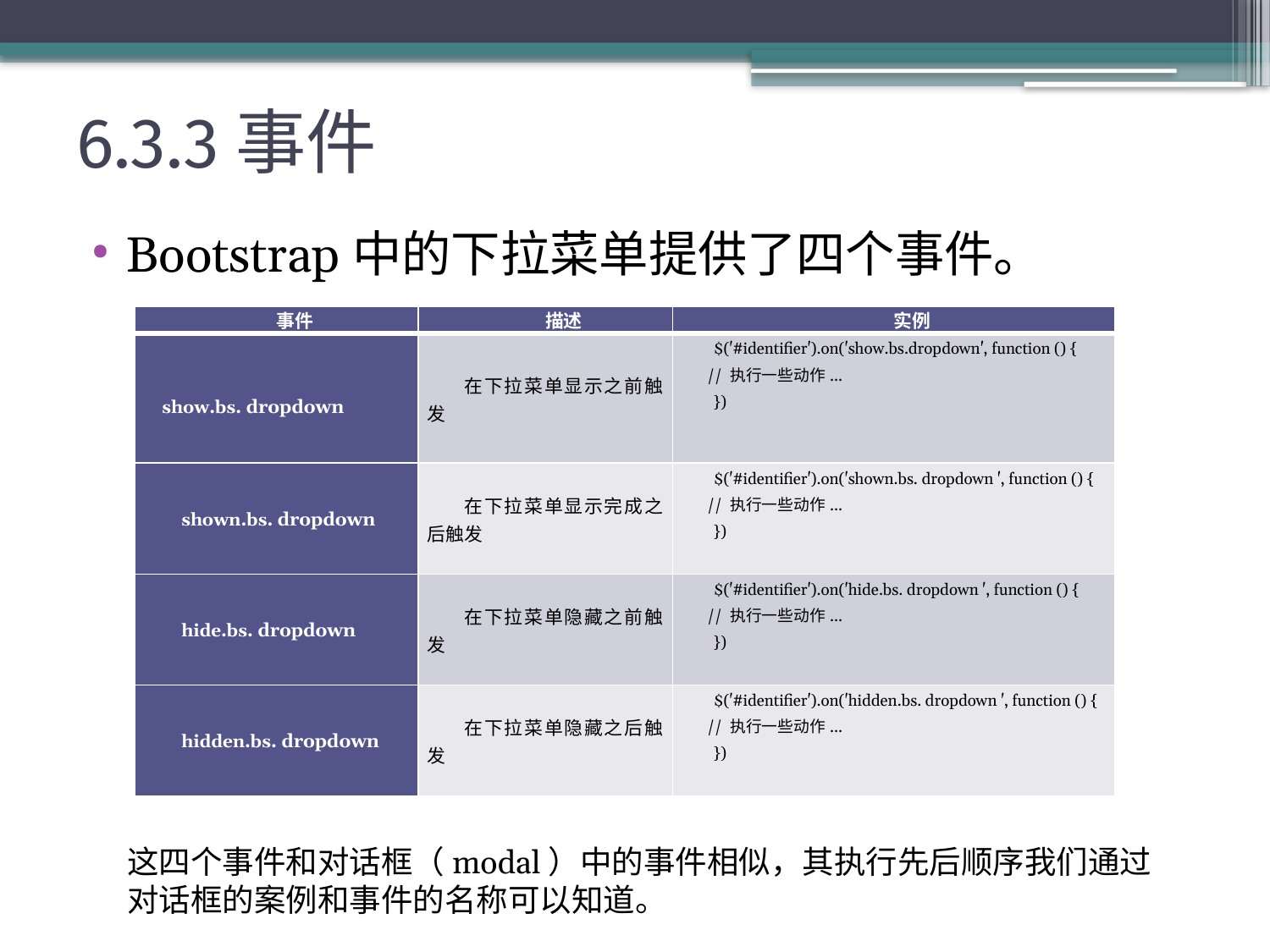

# 6.3.3事件
Bootstrap中的下拉菜单提供了四个事件。
| 事件 | 描述 | 实例 |
| --- | --- | --- |
| show.bs. dropdown | 在下拉菜单显示之前触发 | $('#identifier').on('show.bs.dropdown', function () { // 执行一些动作... }) |
| shown.bs. dropdown | 在下拉菜单显示完成之后触发 | $('#identifier').on('shown.bs. dropdown ', function () { // 执行一些动作... }) |
| hide.bs. dropdown | 在下拉菜单隐藏之前触发 | $('#identifier').on('hide.bs. dropdown ', function () { // 执行一些动作... }) |
| hidden.bs. dropdown | 在下拉菜单隐藏之后触发 | $('#identifier').on('hidden.bs. dropdown ', function () { // 执行一些动作... }) |
这四个事件和对话框（modal）中的事件相似，其执行先后顺序我们通过对话框的案例和事件的名称可以知道。